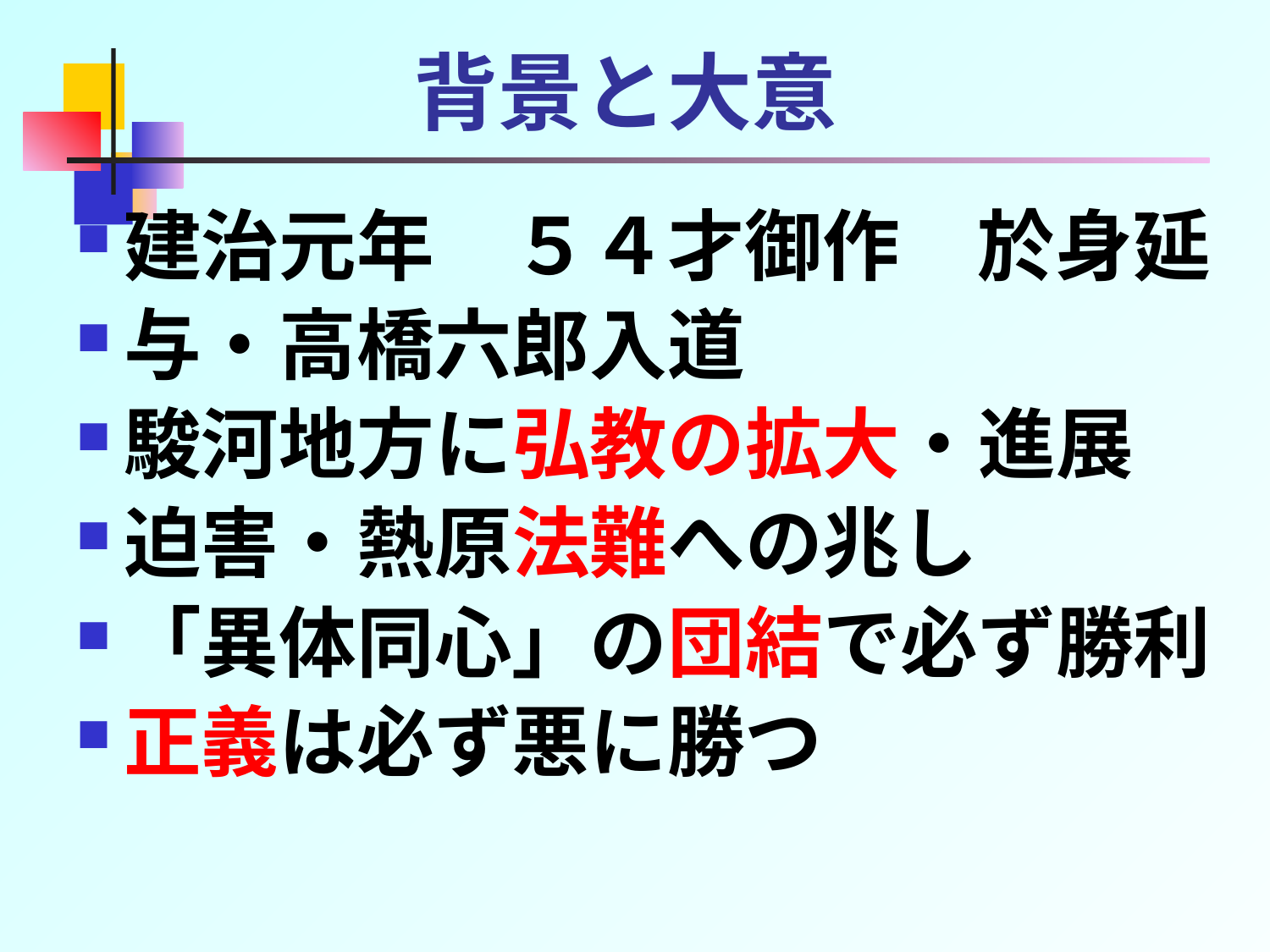

# 背景と大意
建治元年　５４才御作　於身延
与・高橋六郎入道
駿河地方に弘教の拡大・進展
迫害・熱原法難への兆し
「異体同心」の団結で必ず勝利
正義は必ず悪に勝つ